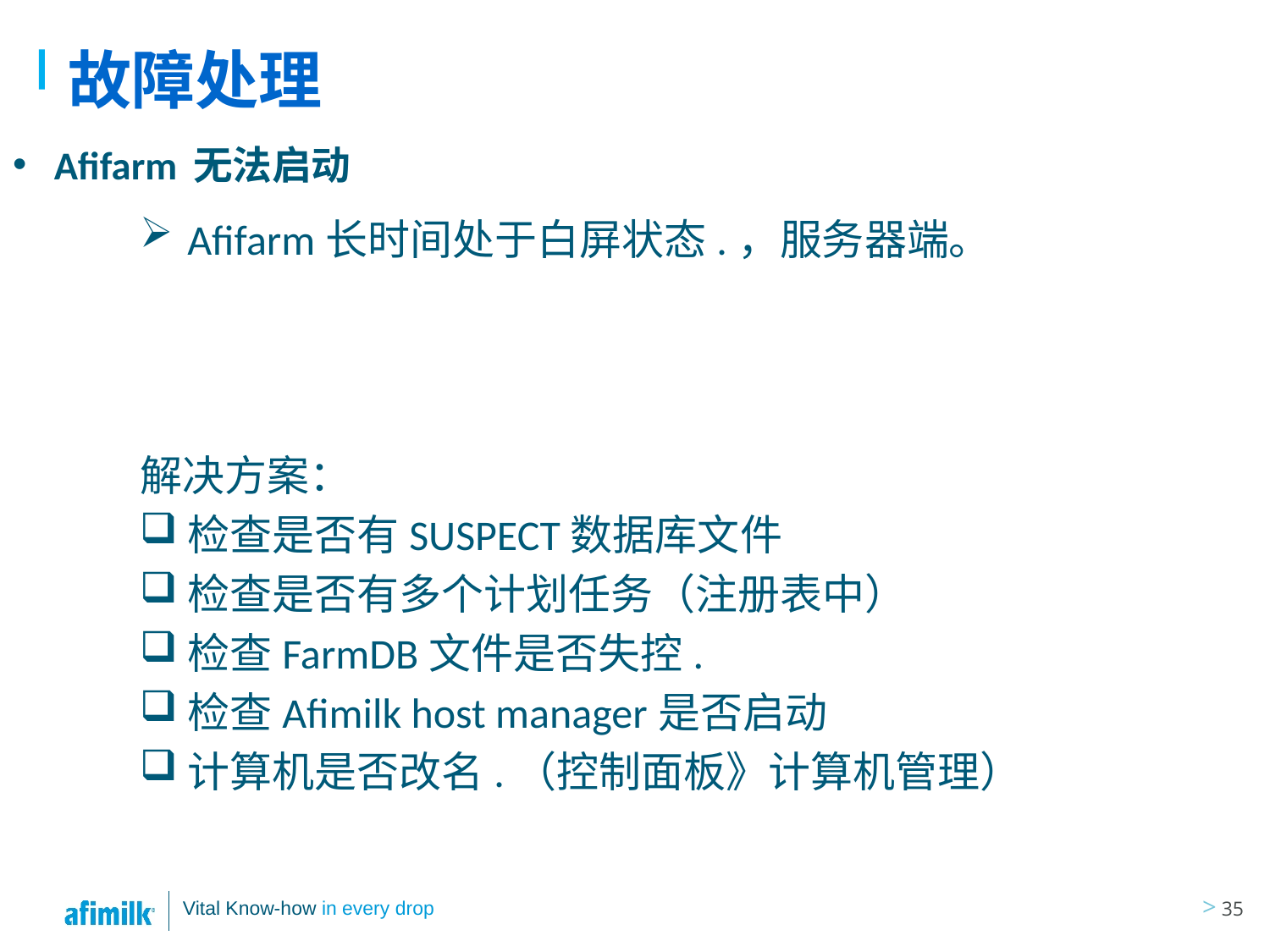

# 故障处理
Afifarm 无法启动
Afifarm长时间处于白屏状态.，服务器端。

解决方案：
检查是否有SUSPECT数据库文件
检查是否有多个计划任务（注册表中）
检查FarmDB文件是否失控.
检查Afimilk host manager是否启动
计算机是否改名.（控制面板》计算机管理）